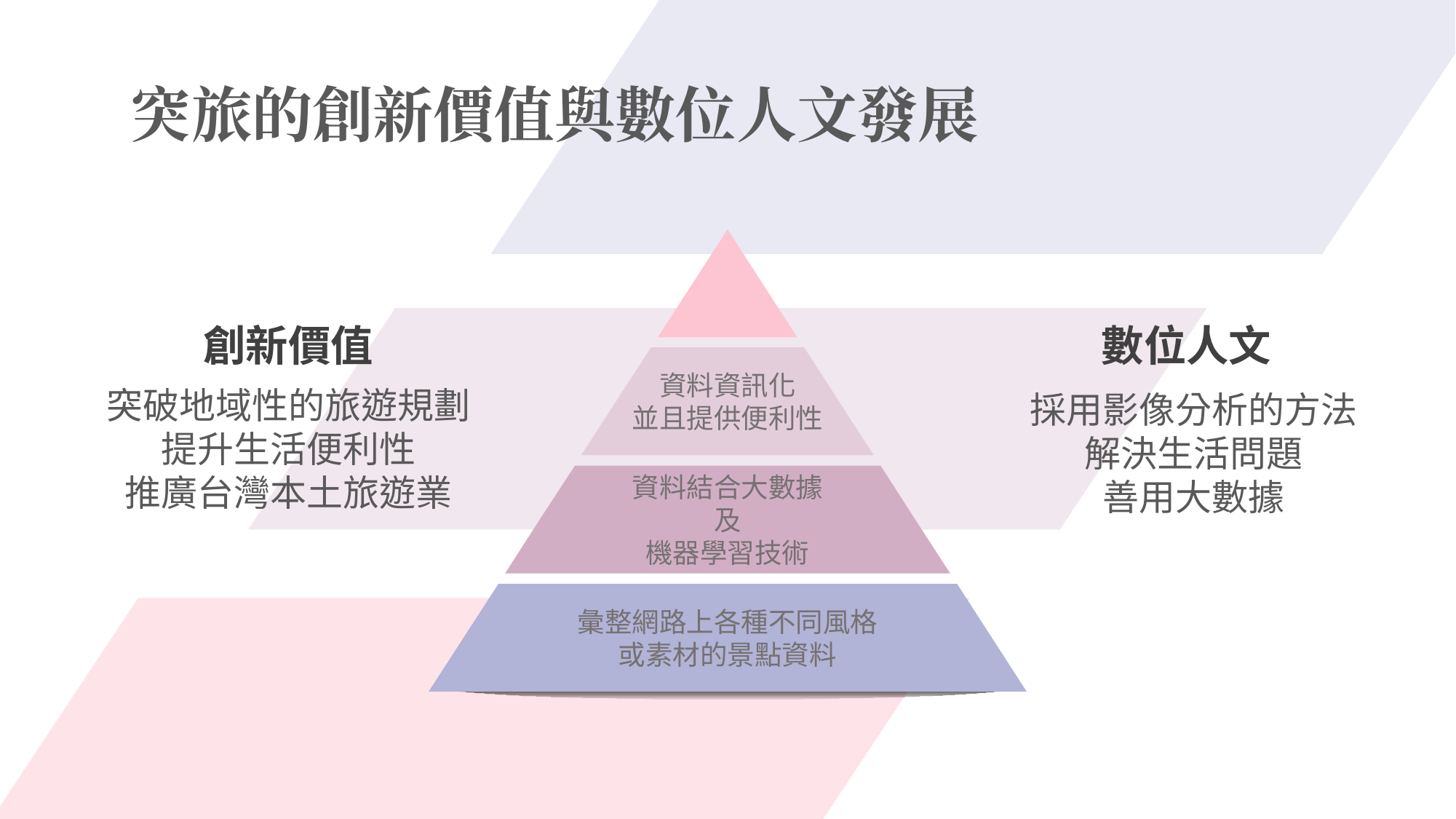

# 突旅的創新價值與數位人文發展

資料資訊化
並且提供便利性
資料結合大數據
及
機器學習技術
彙整網路上各種不同風格
或素材的景點資料

創新價值
突破地域性的旅遊規劃
提升生活便利性
推廣台灣本土旅遊業

數位人文
採用影像分析的方法
解決生活問題
善用大數據